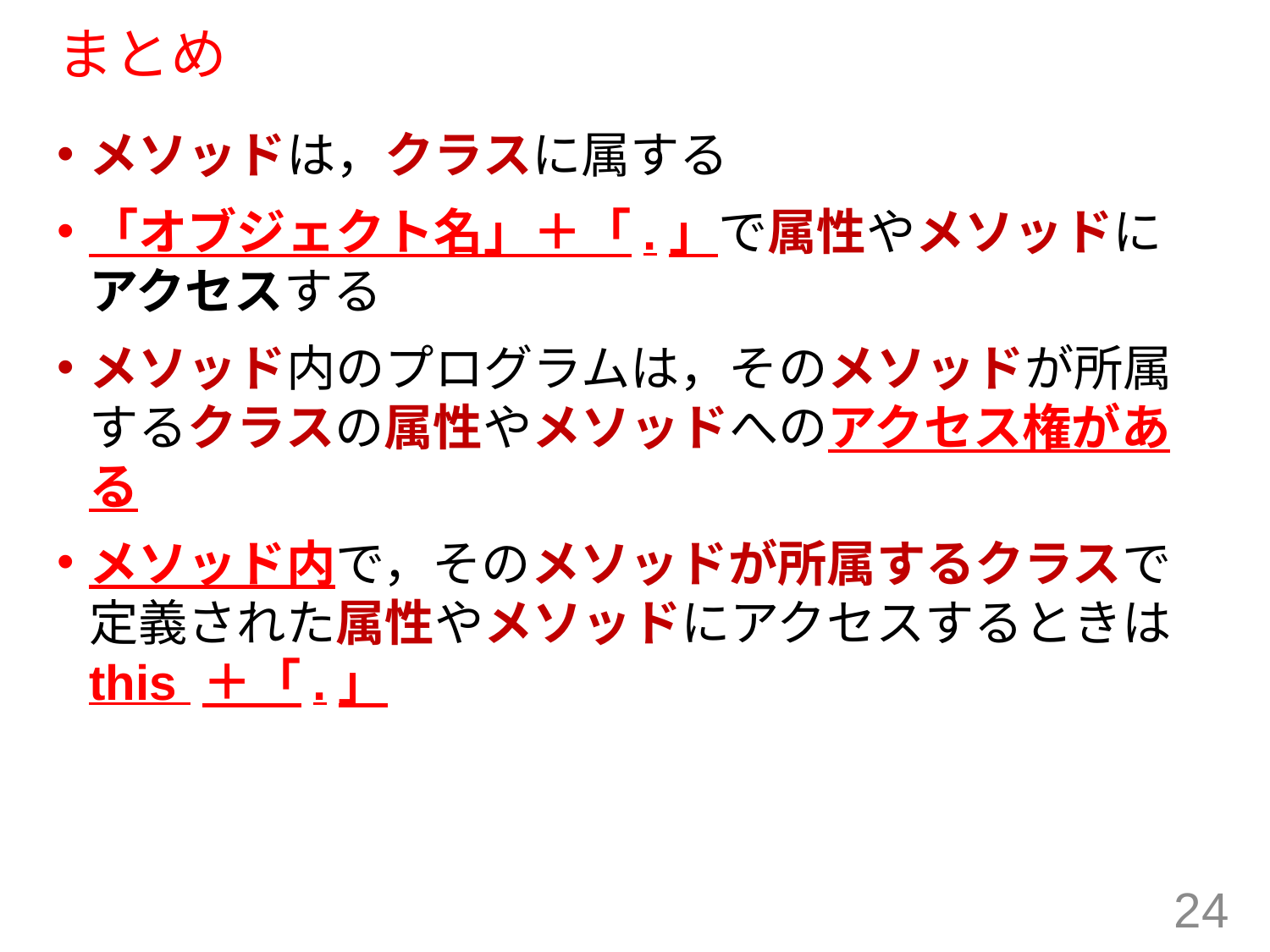

# まとめ
メソッドは，クラスに属する
「オブジェクト名」＋「.」で属性やメソッドにアクセスする
メソッド内のプログラムは，そのメソッドが所属するクラスの属性やメソッドへのアクセス権がある
メソッド内で，そのメソッドが所属するクラスで定義された属性やメソッドにアクセスするときは this ＋「.」
24